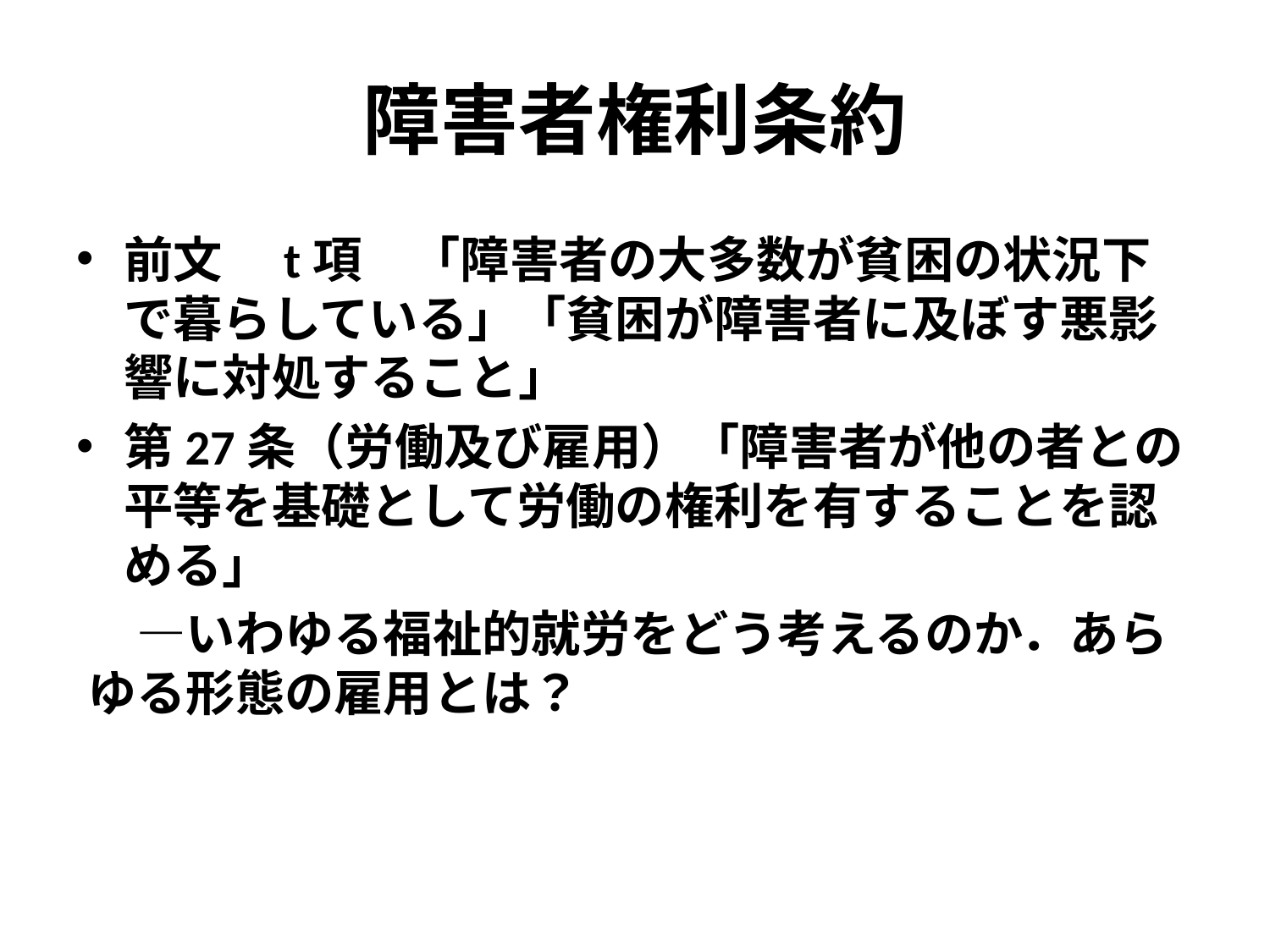

# 障害者権利条約
前文　t項　「障害者の大多数が貧困の状況下で暮らしている」「貧困が障害者に及ぼす悪影響に対処すること」
第27条（労働及び雇用）「障害者が他の者との平等を基礎として労働の権利を有することを認める」
　―いわゆる福祉的就労をどう考えるのか．あらゆる形態の雇用とは？